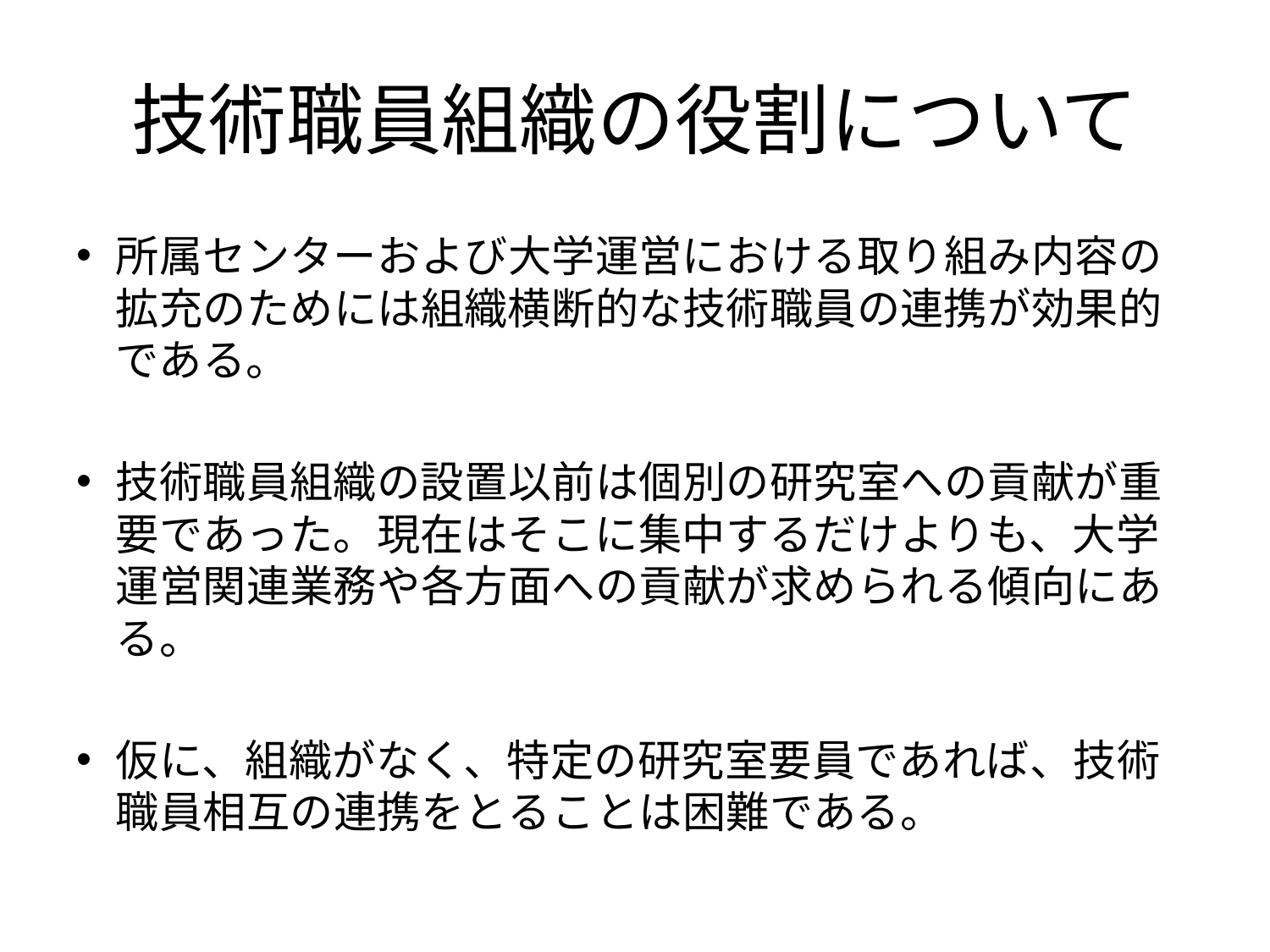

# 技術職員組織の役割について
所属センターおよび大学運営における取り組み内容の拡充のためには組織横断的な技術職員の連携が効果的である。

技術職員組織の設置以前は個別の研究室への貢献が重要であった。現在はそこに集中するだけよりも、大学運営関連業務や各方面への貢献が求められる傾向にある。

仮に、組織がなく、特定の研究室要員であれば、技術職員相互の連携をとることは困難である。